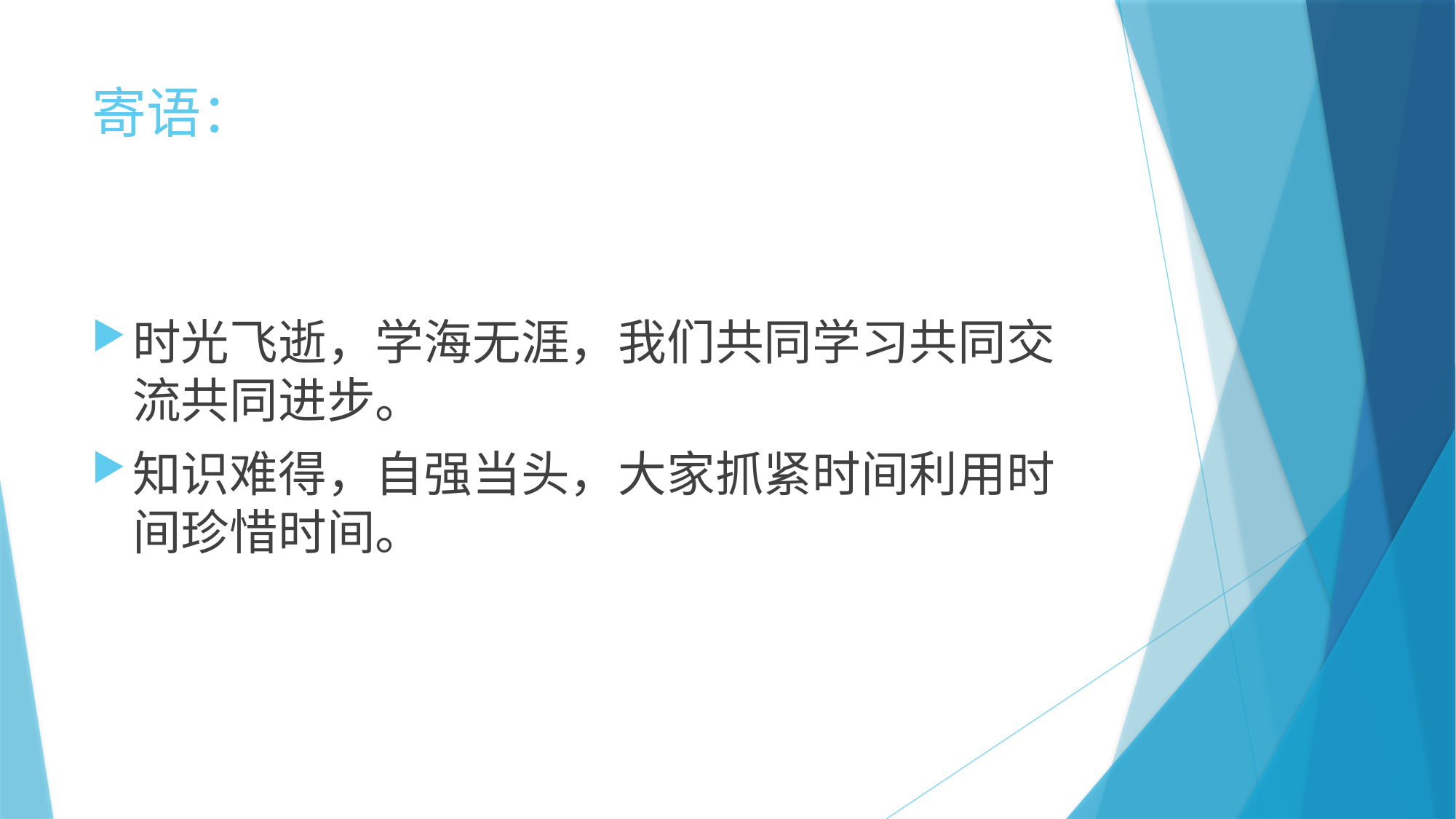

# 寄语：

时光飞逝，学海无涯，我们共同学习共同交流共同进步。
知识难得，自强当头，大家抓紧时间利用时间珍惜时间。